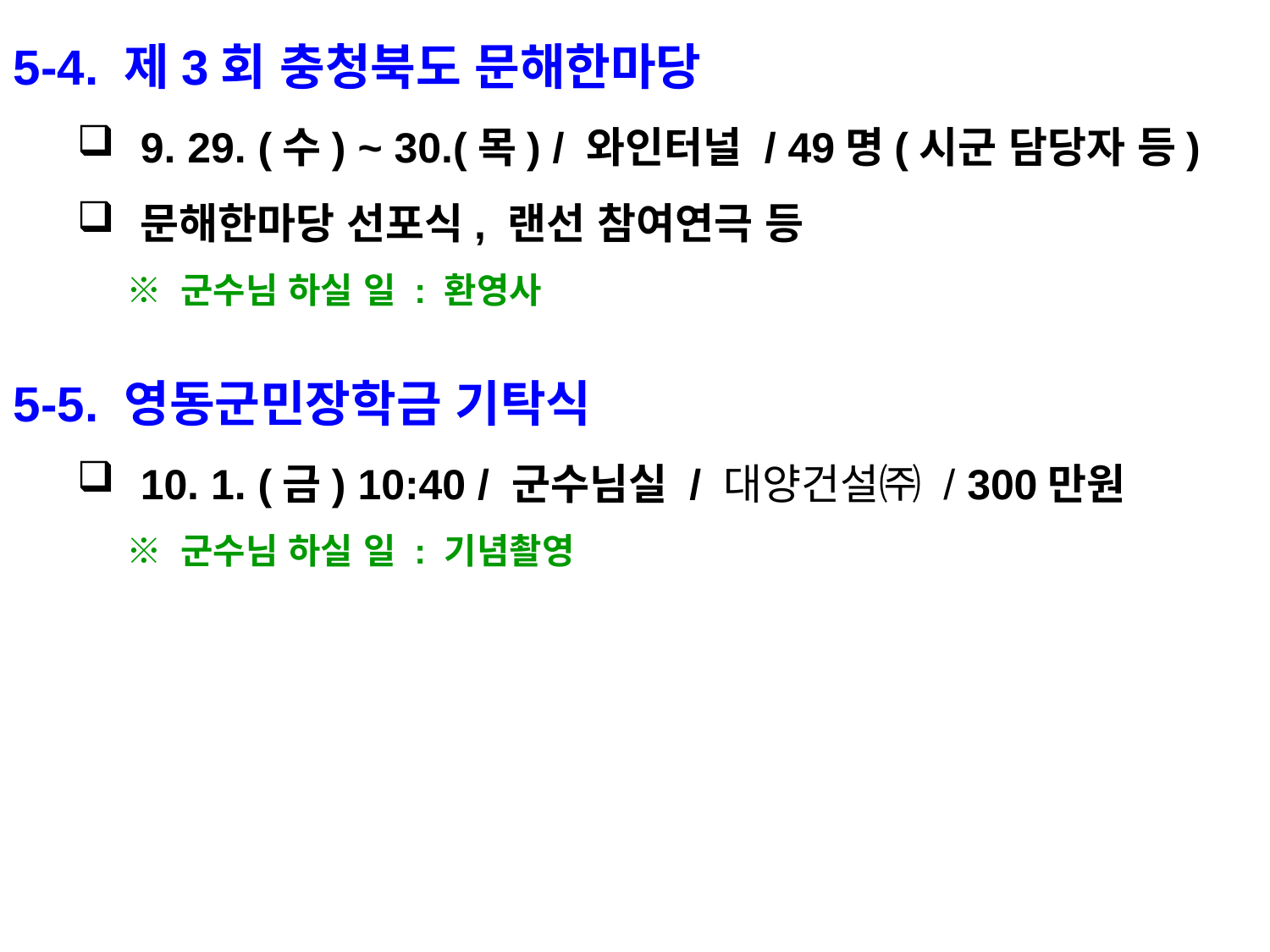

5-4. 제3회 충청북도 문해한마당
9. 29. (수) ~ 30.(목) / 와인터널 / 49명(시군 담당자 등)
문해한마당 선포식, 랜선 참여연극 등
     ※ 군수님 하실 일 : 환영사
5-5. 영동군민장학금 기탁식
10. 1. (금) 10:40 / 군수님실 / 대양건설㈜ / 300만원
     ※ 군수님 하실 일 : 기념촬영